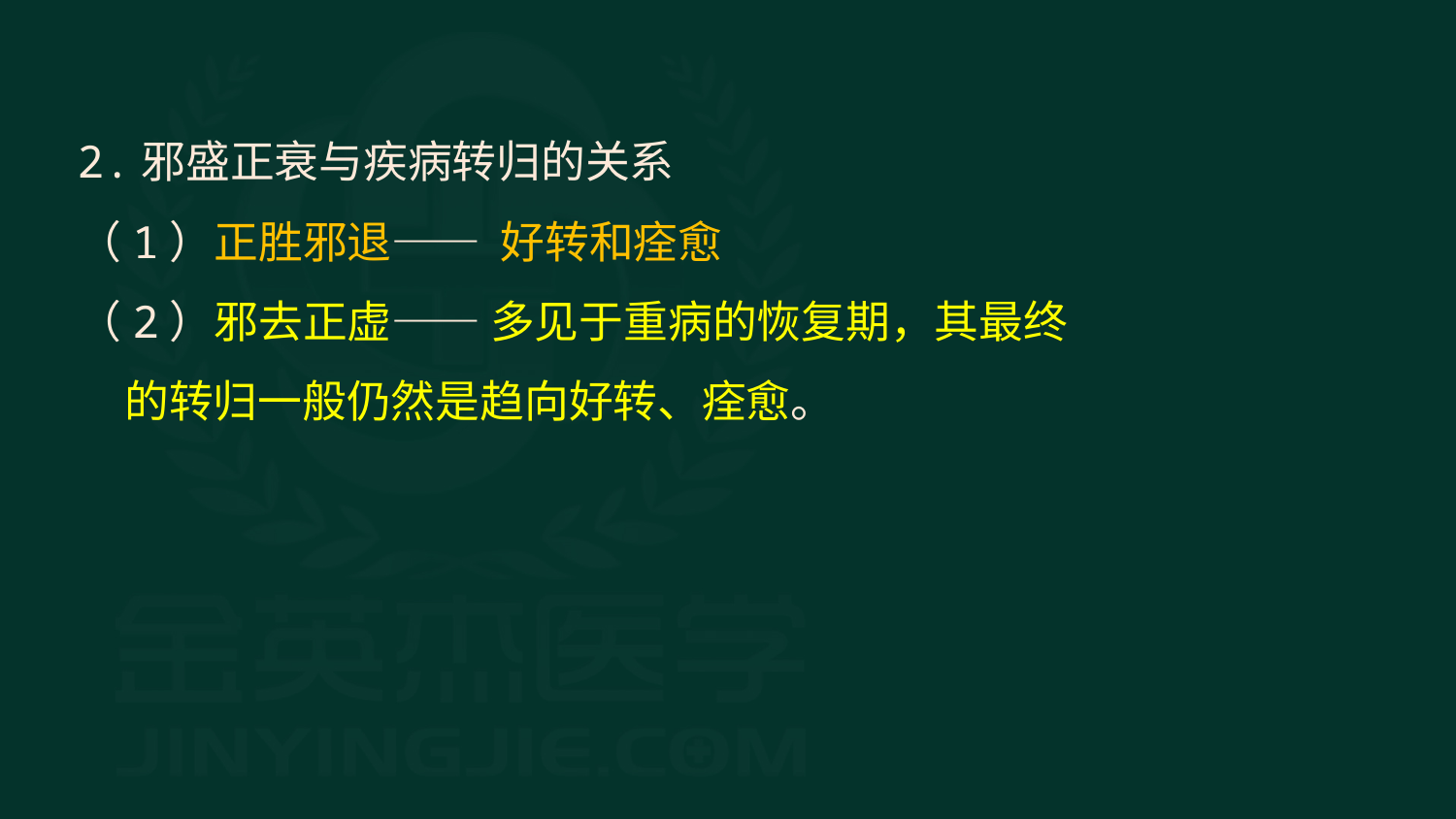

2.邪盛正衰与疾病转归的关系
（1）正胜邪退——  好转和痊愈
（2）邪去正虚—— 多见于重病的恢复期，其最终的转归一般仍然是趋向好转、痊愈。